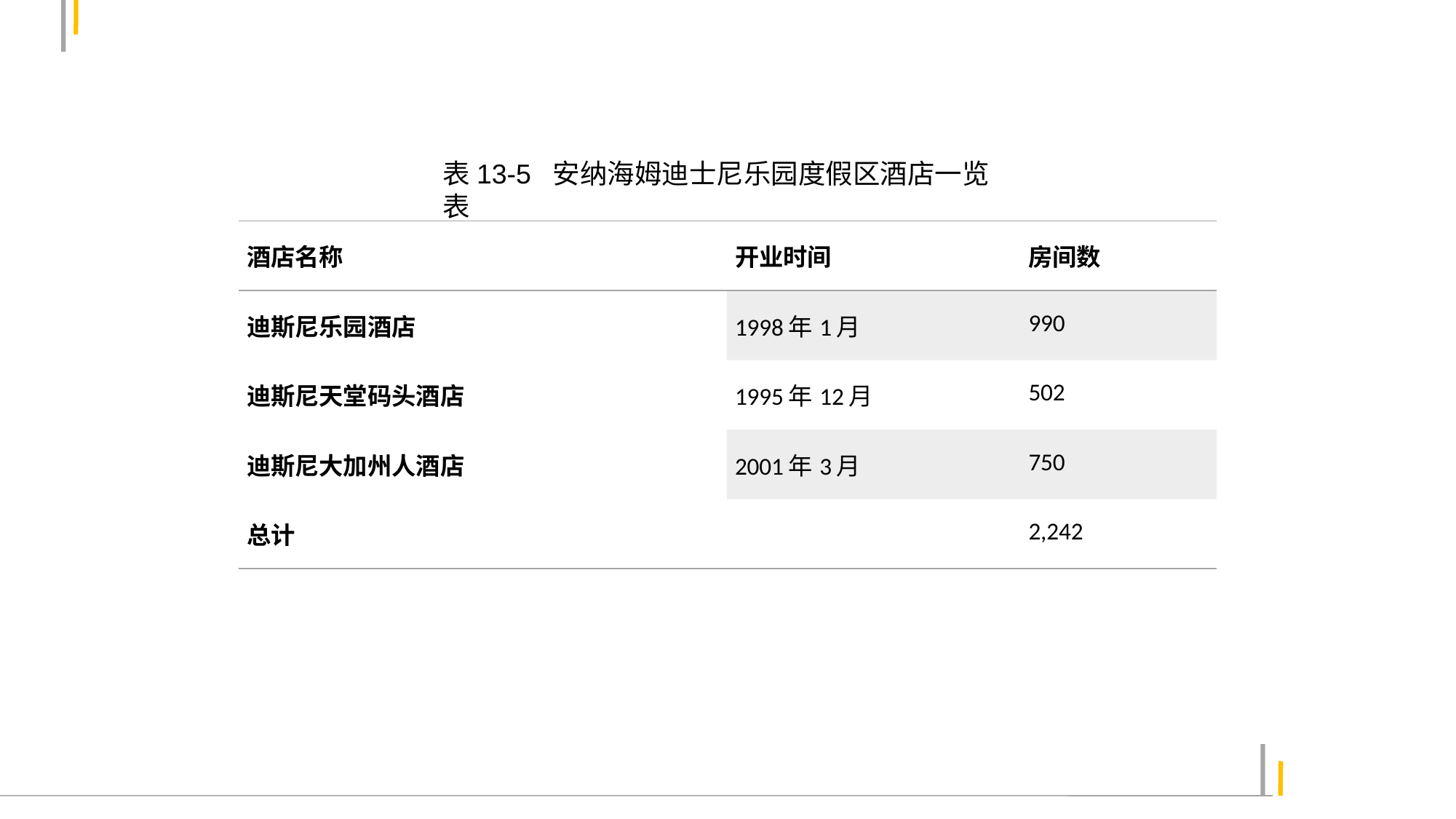

表13-5  安纳海姆迪士尼乐园度假区酒店一览表
| 酒店名称 | 开业时间 | 房间数 |
| --- | --- | --- |
| 迪斯尼乐园酒店 | 1998年1月 | 990 |
| 迪斯尼天堂码头酒店 | 1995年12月 | 502 |
| 迪斯尼大加州人酒店 | 2001年3月 | 750 |
| 总计 |  | 2,242 |